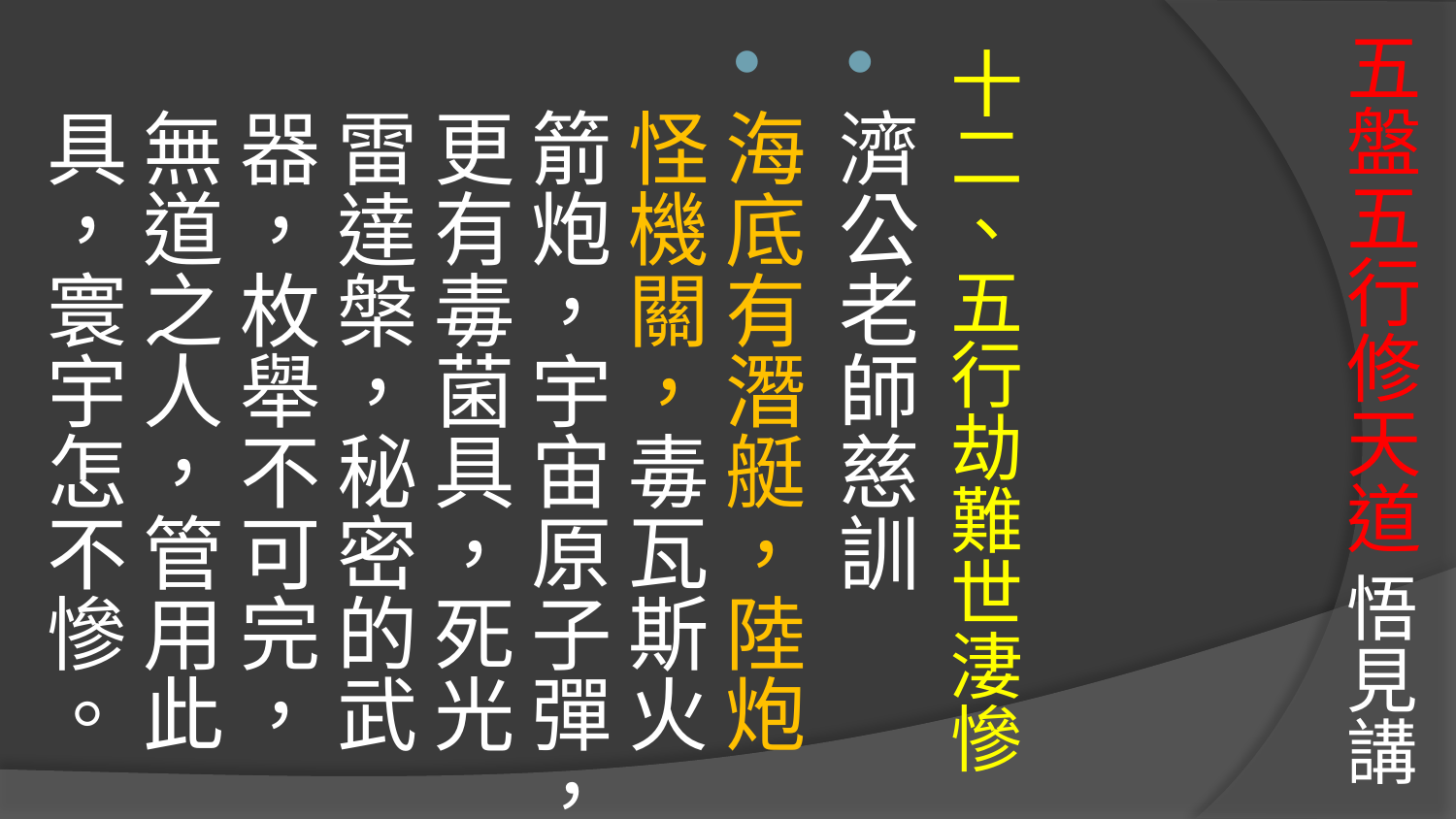

# 五盤五行修天道 悟見講
十二、五行劫難世淒慘
濟公老師慈訓
海底有潛艇，陸炮怪機關，毒瓦斯火箭炮，宇宙原子彈，更有毒菌具，死光雷達槃，秘密的武器，枚舉不可完，無道之人，管用此具，寰宇怎不慘。